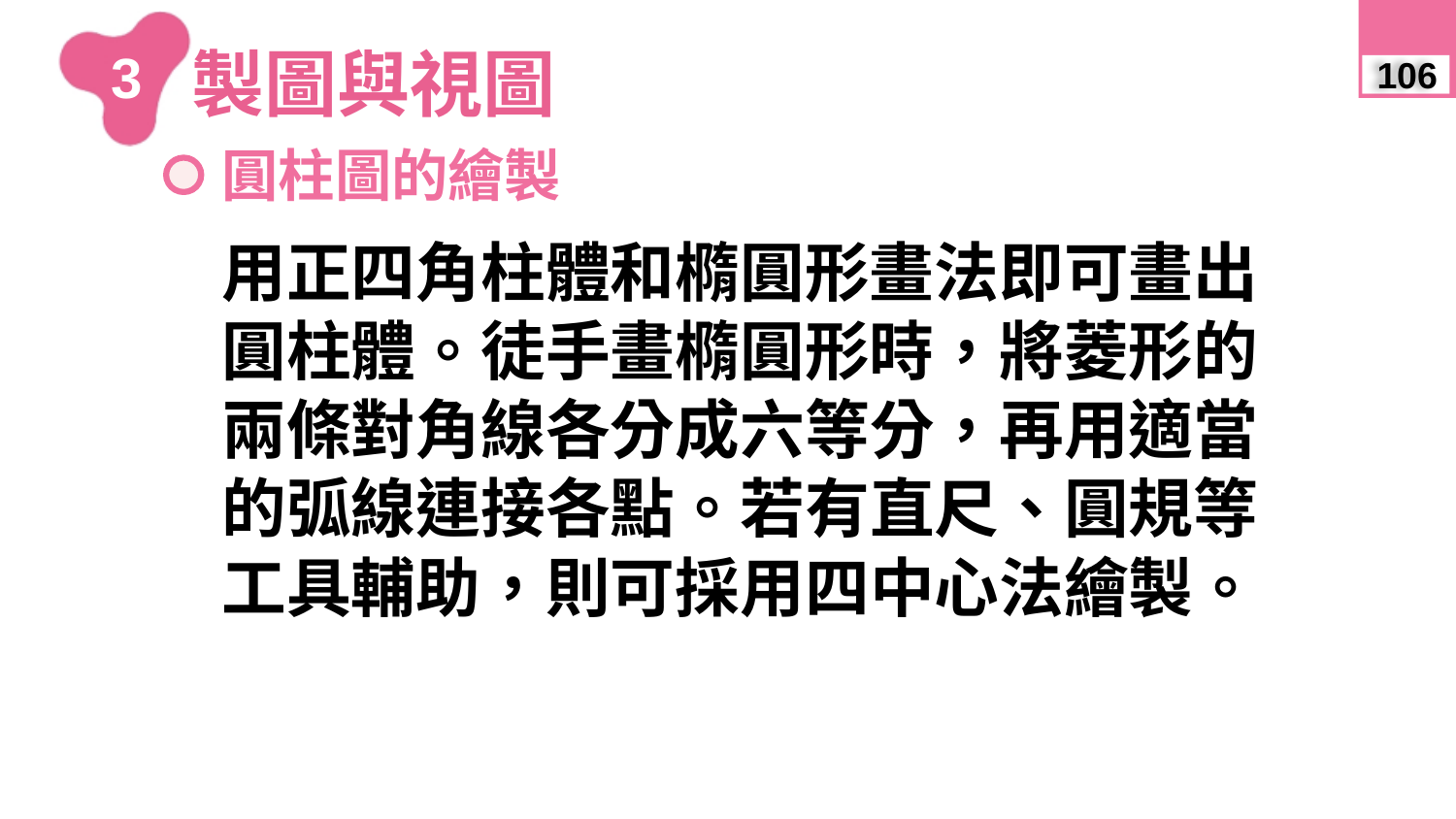

製圖與視圖

3
106
圓柱圖的繪製

用正四角柱體和橢圓形畫法即可畫出圓柱體。徒手畫橢圓形時，將菱形的兩條對角線各分成六等分，再用適當的弧線連接各點。若有直尺、圓規等工具輔助，則可採用四中心法繪製。